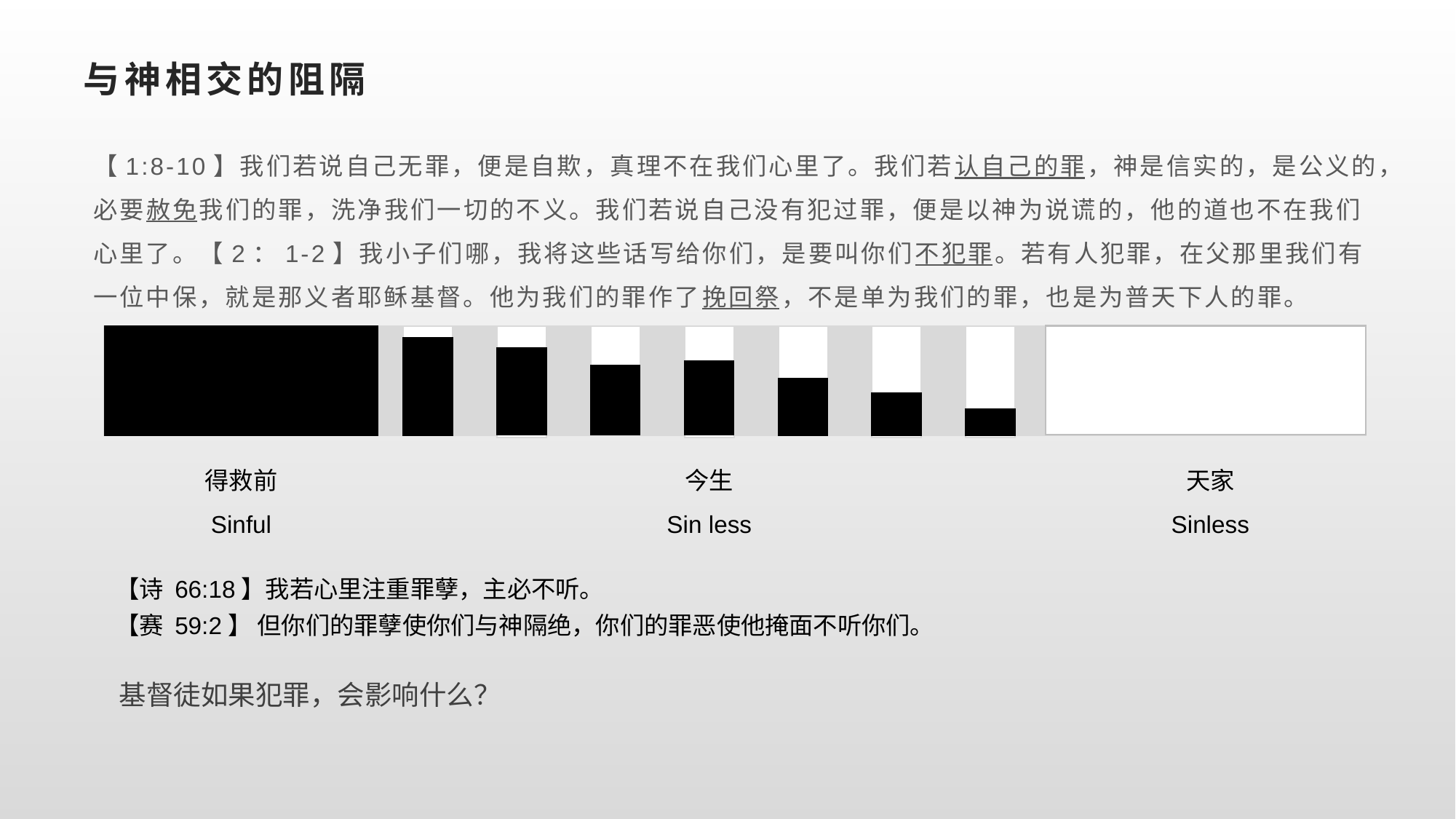

# 与神相交的阻隔
【1:8-10】我们若说自己无罪，便是自欺，真理不在我们心里了。我们若认自己的罪，神是信实的，是公义的，必要赦免我们的罪，洗净我们一切的不义。我们若说自己没有犯过罪，便是以神为说谎的，他的道也不在我们心里了。【2：1-2】我小子们哪，我将这些话写给你们，是要叫你们不犯罪。若有人犯罪，在父那里我们有一位中保，就是那义者耶稣基督。他为我们的罪作了挽回祭，不是单为我们的罪，也是为普天下人的罪。

得救前
Sinful
今生
Sin less
天家
Sinless
【诗 66:18】我若心里注重罪孽，主必不听。
【赛 59:2】 但你们的罪孽使你们与神隔绝，你们的罪恶使他掩面不听你们。
基督徒如果犯罪，会影响什么？